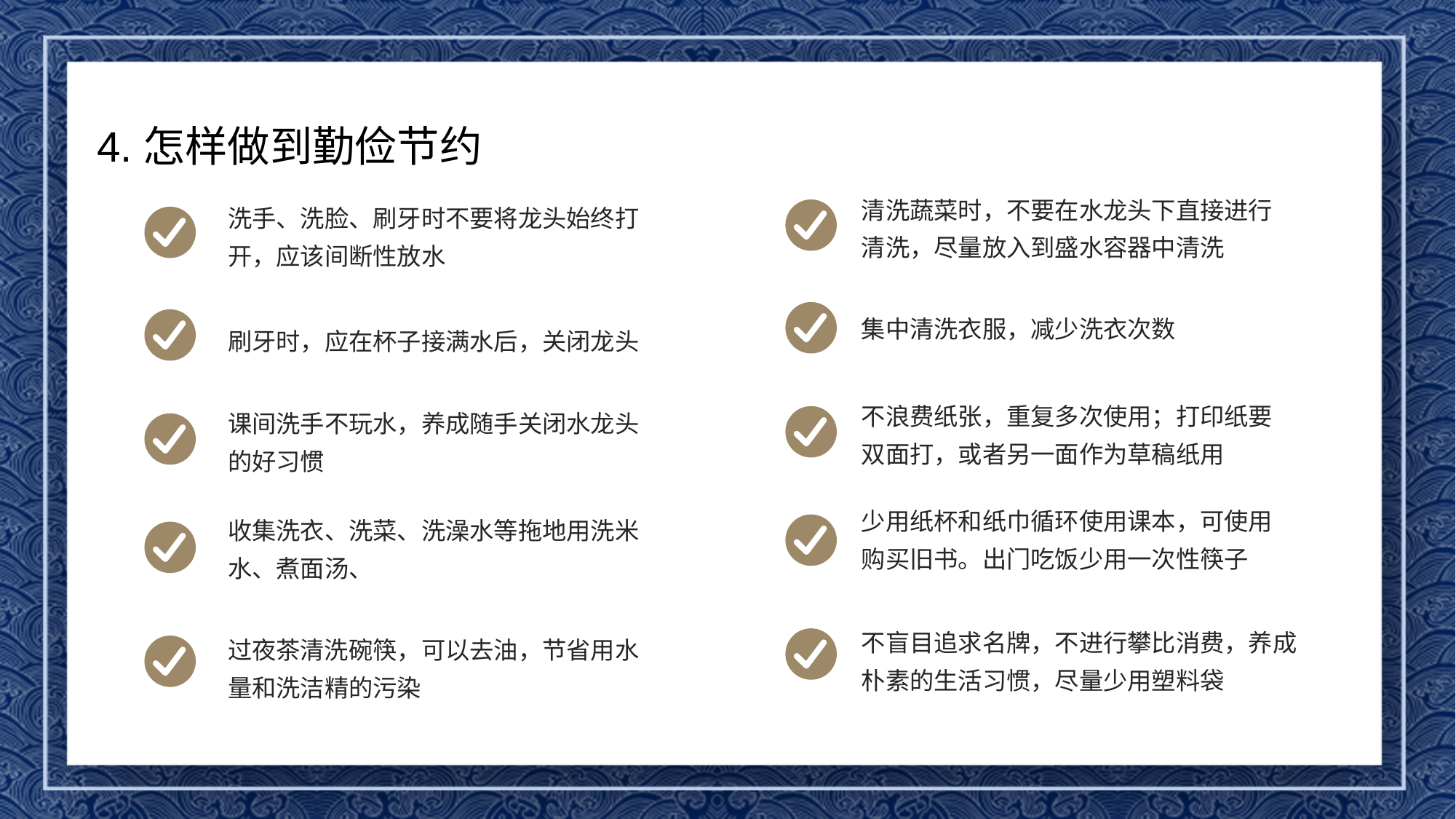

4.怎样做到勤俭节约
清洗蔬菜时，不要在水龙头下直接进行清洗，尽量放入到盛水容器中清洗
洗手、洗脸、刷牙时不要将龙头始终打开，应该间断性放水

集中清洗衣服，减少洗衣次数

刷牙时，应在杯子接满水后，关闭龙头
不浪费纸张，重复多次使用；打印纸要双面打，或者另一面作为草稿纸用
课间洗手不玩水，养成随手关闭水龙头的好习惯

少用纸杯和纸巾循环使用课本，可使用购买旧书。出门吃饭少用一次性筷子
收集洗衣、洗菜、洗澡水等拖地用洗米水、煮面汤、

不盲目追求名牌，不进行攀比消费，养成朴素的生活习惯，尽量少用塑料袋
过夜茶清洗碗筷，可以去油，节省用水量和洗洁精的污染